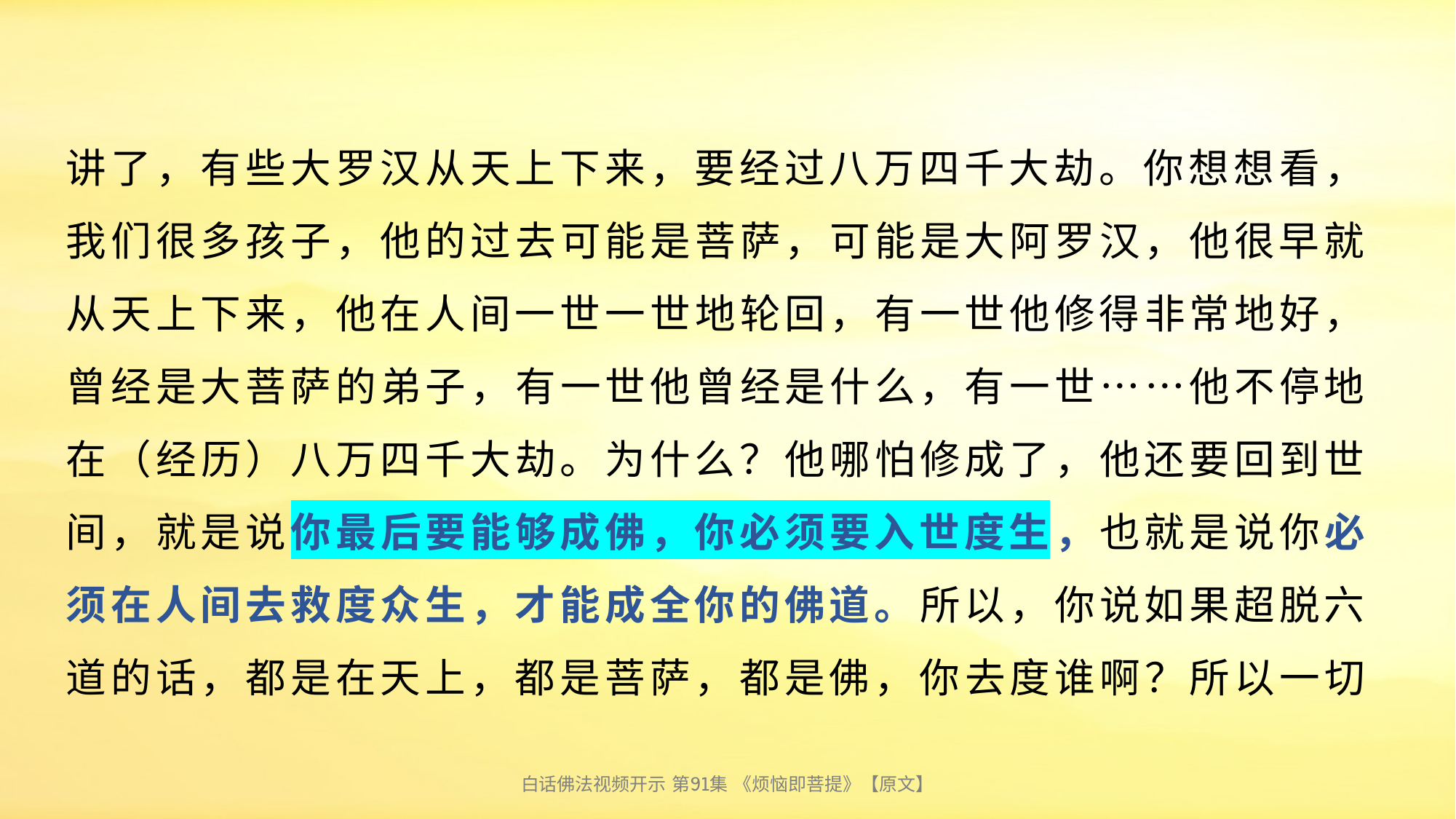

# 讲了，有些大罗汉从天上下来，要经过八万四千大劫。你想想看，我们很多孩子，他的过去可能是菩萨，可能是大阿罗汉，他很早就从天上下来，他在人间一世一世地轮回，有一世他修得非常地好，曾经是大菩萨的弟子，有一世他曾经是什么，有一世……他不停地在（经历）八万四千大劫。为什么？他哪怕修成了，他还要回到世间，就是说你最后要能够成佛，你必须要入世度生，也就是说你必须在人间去救度众生，才能成全你的佛道。所以，你说如果超脱六道的话，都是在天上，都是菩萨，都是佛，你去度谁啊？所以一切
白话佛法视频开示 第91集 《烦恼即菩提》【原文】